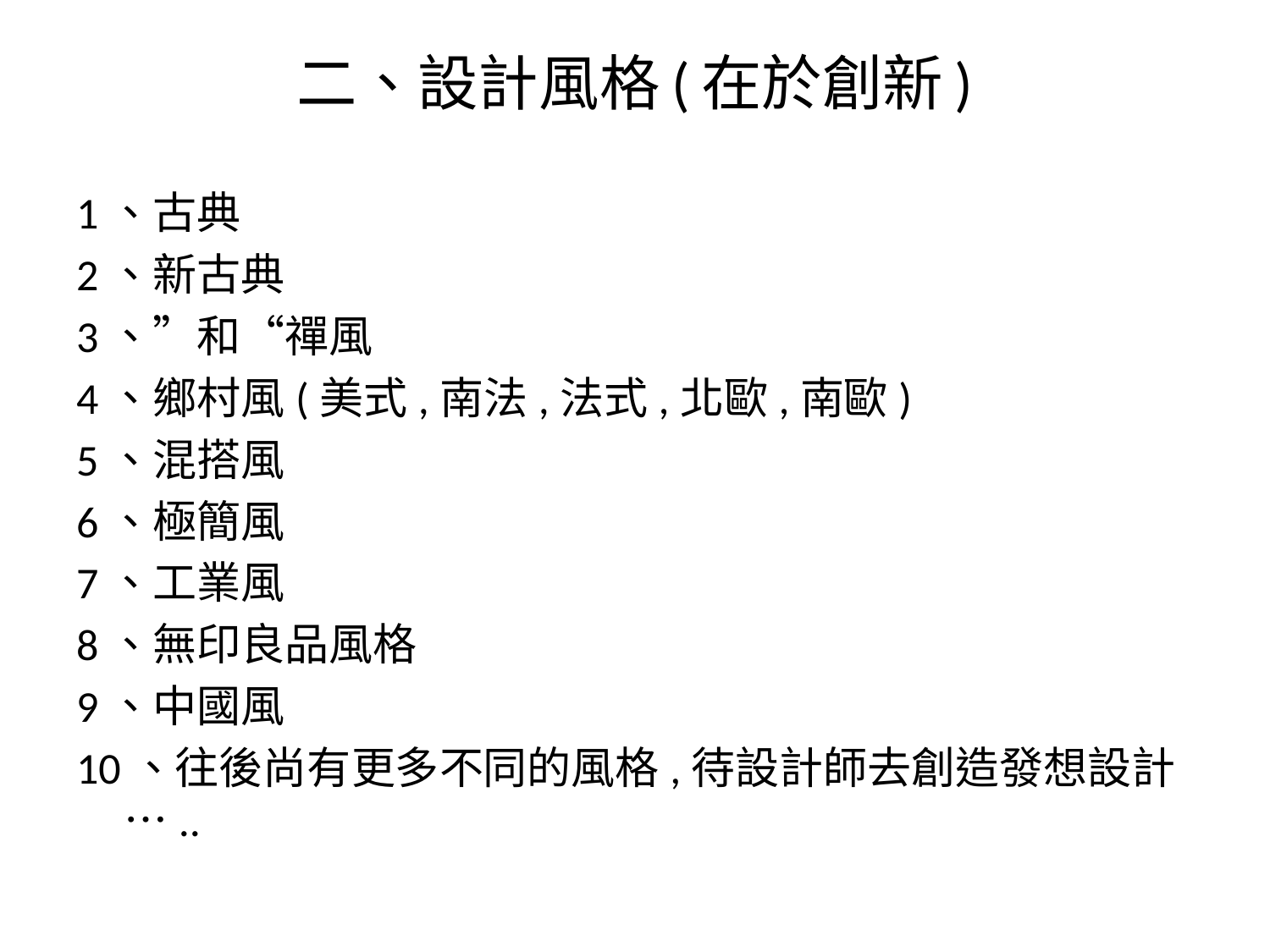

# 二、設計風格(在於創新)
1、古典
2、新古典
3、”和“禪風
4、鄉村風(美式,南法,法式,北歐,南歐)
5、混搭風
6、極簡風
7、工業風
8、無印良品風格
9、中國風
10、往後尚有更多不同的風格,待設計師去創造發想設計…..